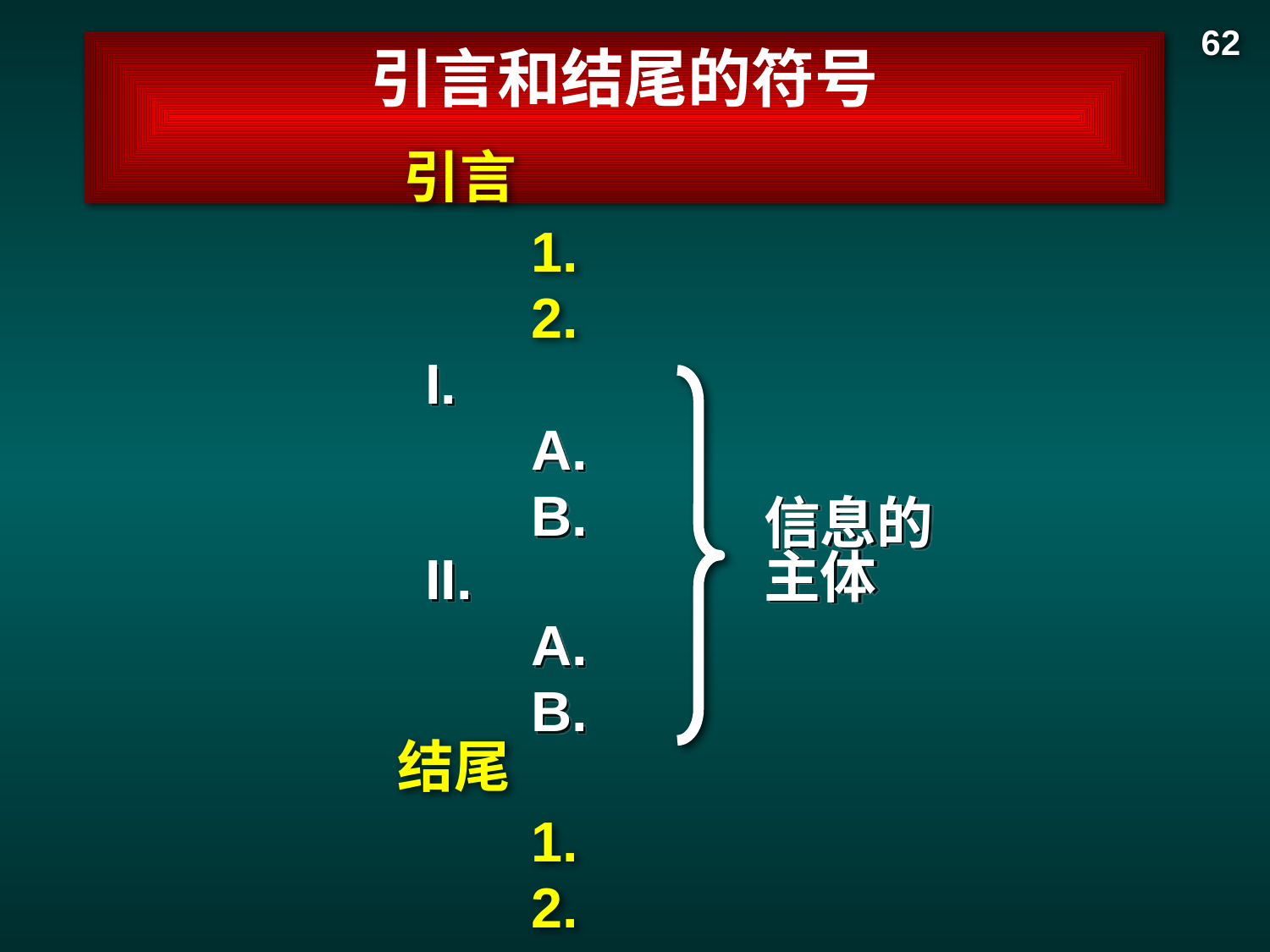

62
引言和结尾的符号
引言
1.
2.
I.

A.
B.
信息的主体
II.
A.
B.
结尾
1.
2.